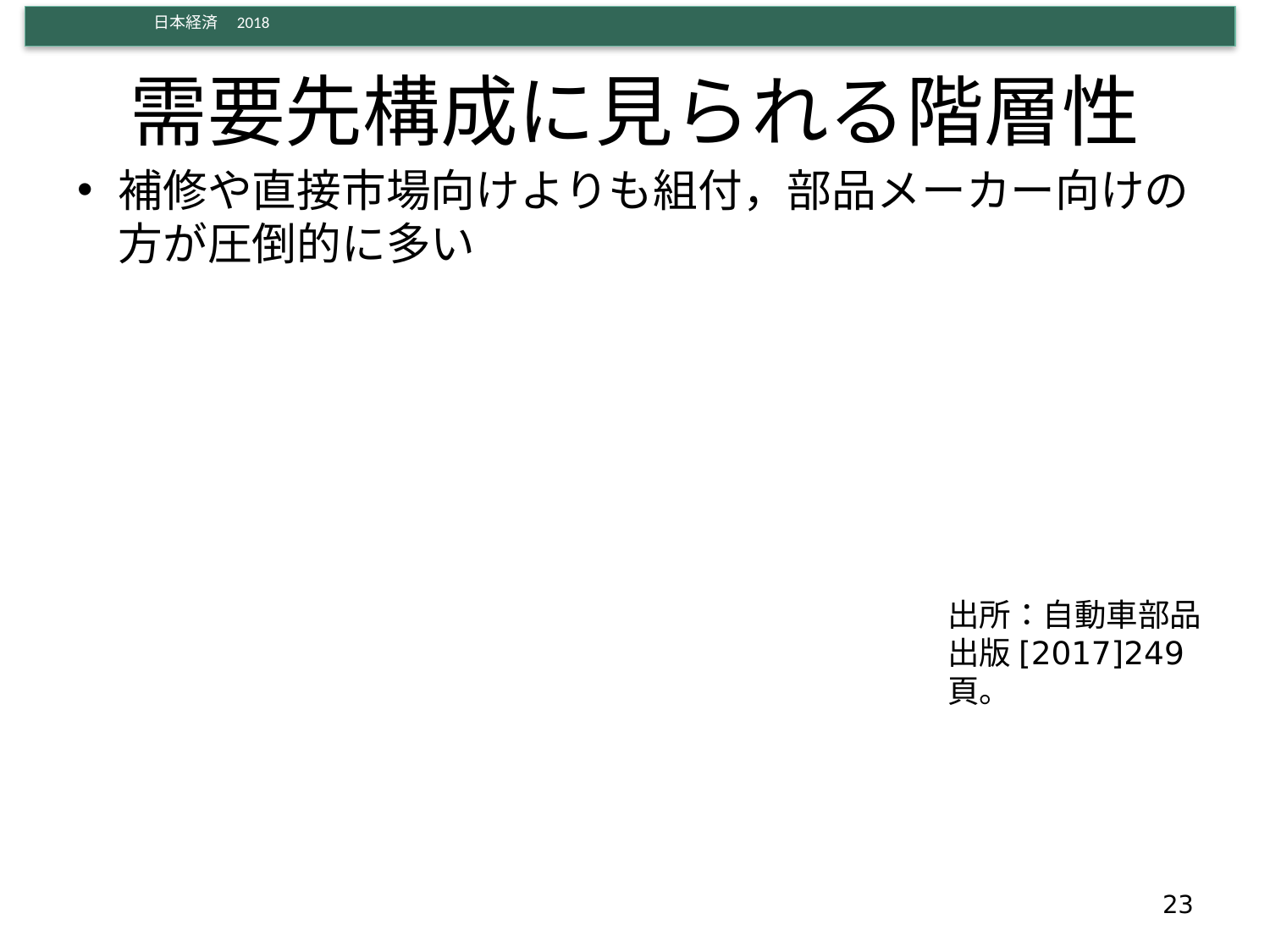

# 需要先構成に見られる階層性
補修や直接市場向けよりも組付，部品メーカー向けの方が圧倒的に多い

出所：自動車部品出版[2017]249頁。
23